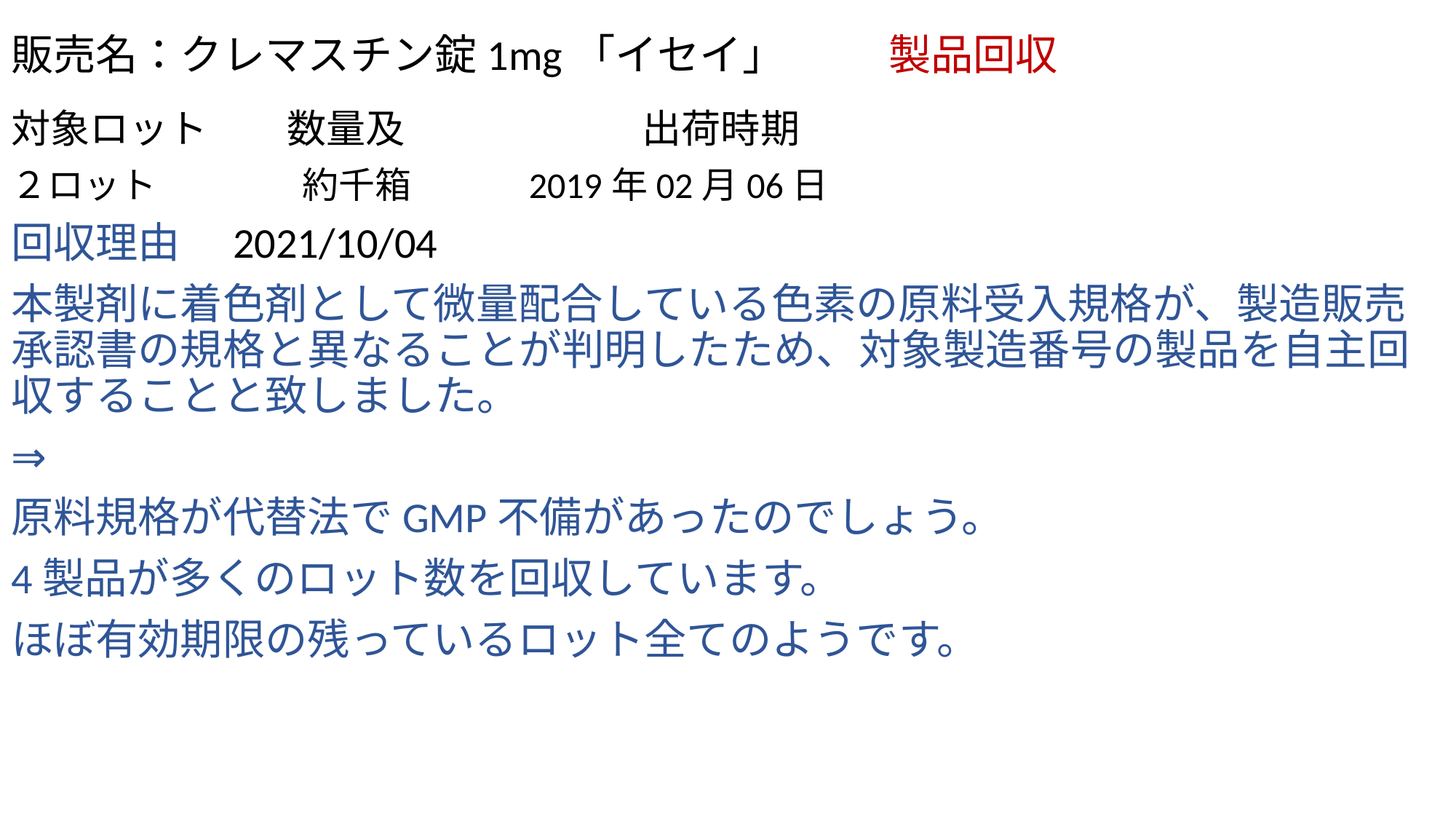

# 販売名：クレマスチン錠1mg「イセイ」 　 　製品回収
対象ロット　　数量及　　　　　　出荷時期
２ロット　　　　約千箱　　　2019年02月06日
回収理由　2021/10/04
本製剤に着色剤として微量配合している色素の原料受入規格が、製造販売承認書の規格と異なることが判明したため、対象製造番号の製品を自主回収することと致しました。
⇒
原料規格が代替法でGMP不備があったのでしょう。
4製品が多くのロット数を回収しています。
ほぼ有効期限の残っているロット全てのようです。